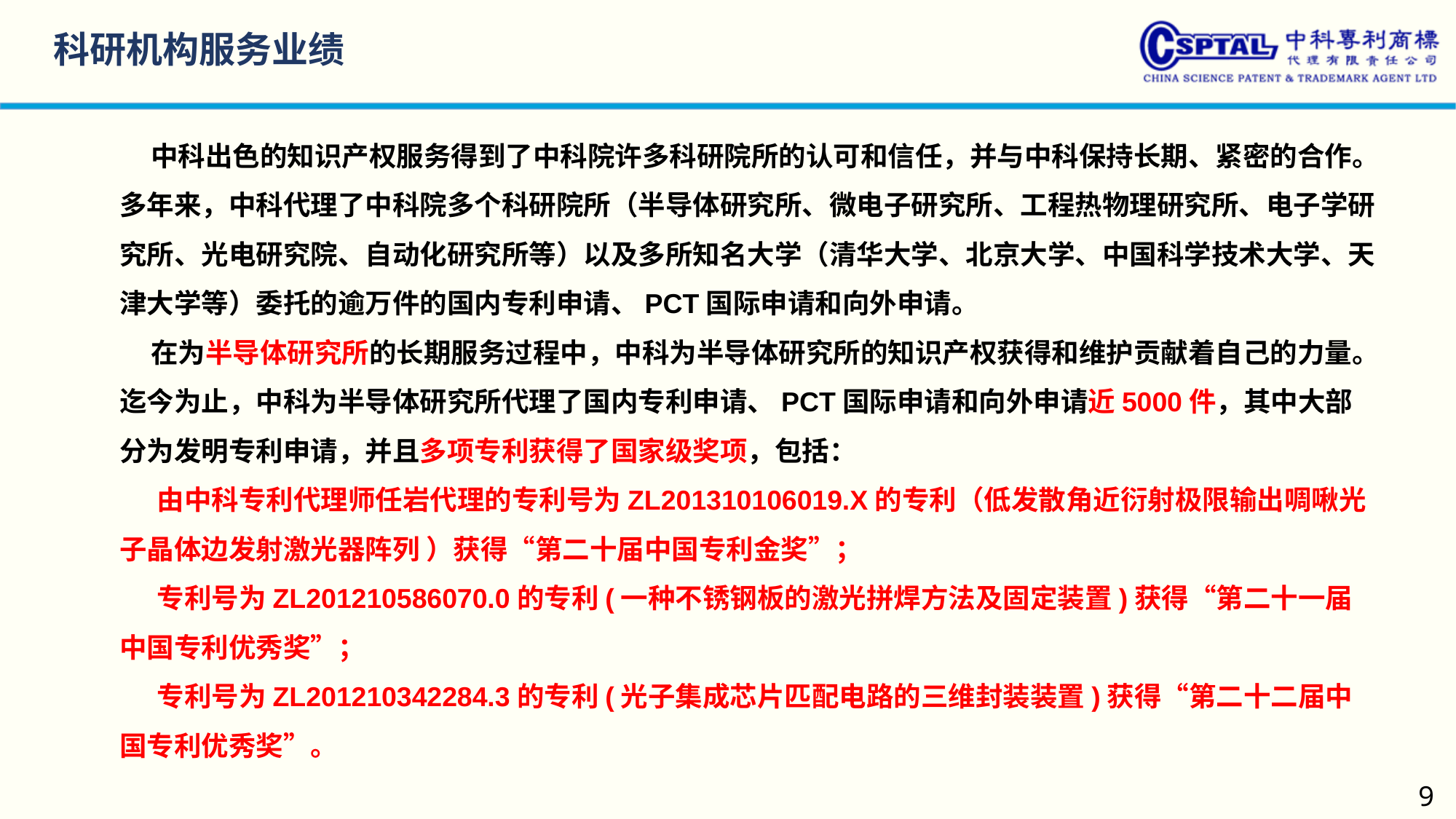

科研机构服务业绩
    中科出色的知识产权服务得到了中科院许多科研院所的认可和信任，并与中科保持长期、紧密的合作。多年来，中科代理了中科院多个科研院所（半导体研究所、微电子研究所、工程热物理研究所、电子学研究所、光电研究院、自动化研究所等）以及多所知名大学（清华大学、北京大学、中国科学技术大学、天津大学等）委托的逾万件的国内专利申请、PCT国际申请和向外申请。
    在为半导体研究所的长期服务过程中，中科为半导体研究所的知识产权获得和维护贡献着自己的力量。迄今为止，中科为半导体研究所代理了国内专利申请、PCT国际申请和向外申请近5000件，其中大部分为发明专利申请，并且多项专利获得了国家级奖项，包括：
     由中科专利代理师任岩代理的专利号为ZL201310106019.X的专利（低发散角近衍射极限输出啁啾光子晶体边发射激光器阵列 ）获得“第二十届中国专利金奖”；
     专利号为ZL201210586070.0的专利(一种不锈钢板的激光拼焊方法及固定装置)获得“第二十一届中国专利优秀奖”；
     专利号为ZL201210342284.3的专利(光子集成芯片匹配电路的三维封装装置)获得“第二十二届中国专利优秀奖”。

9